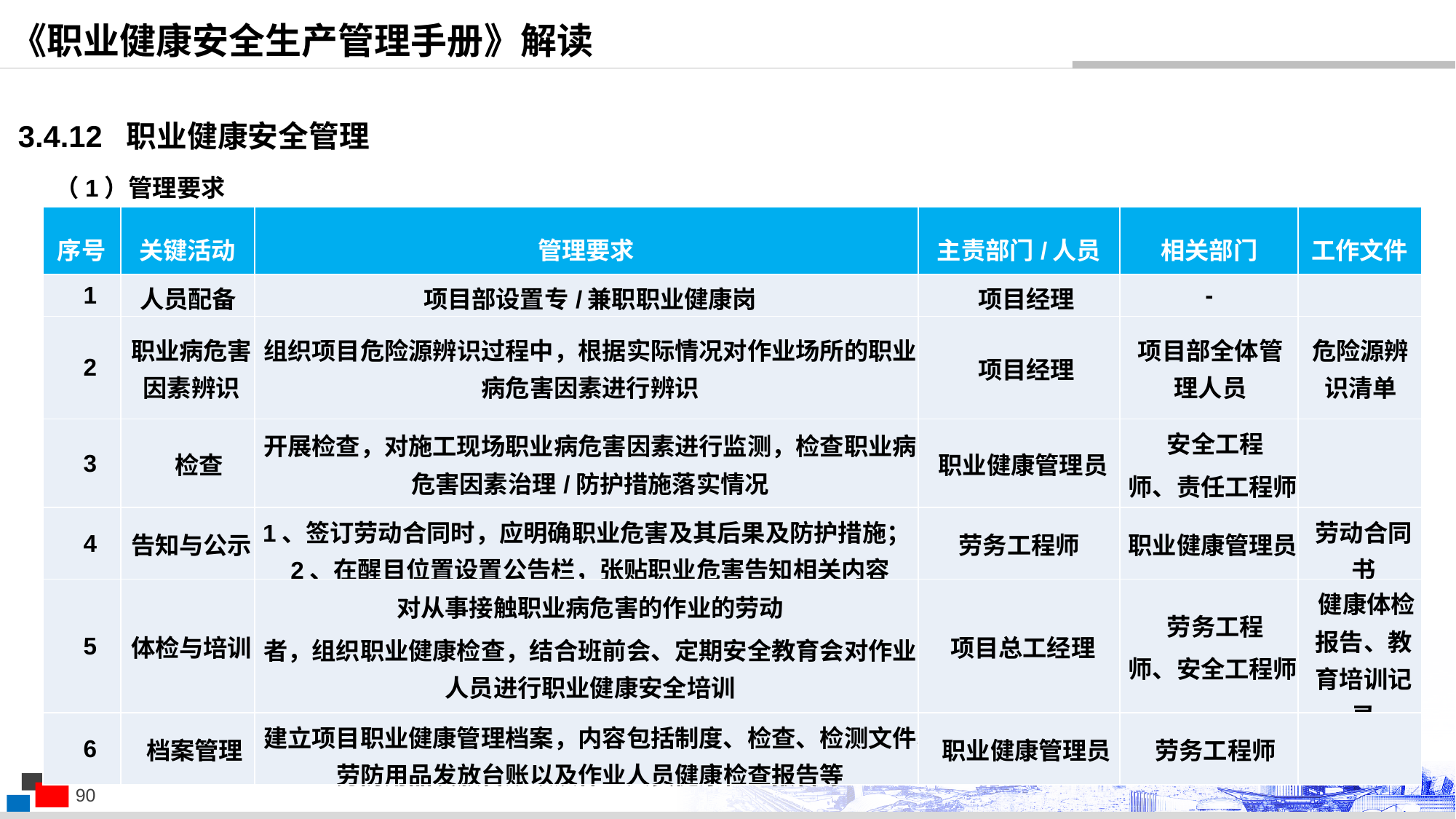

《职业健康安全生产管理手册》解读
3.4.12  职业健康安全管理
（1）管理要求
| 序号 | 关键活动 | 管理要求 | 主责部门/人员 | 相关部门 | 工作文件 |
| --- | --- | --- | --- | --- | --- |
| 1 | 人员配备 | 项目部设置专/兼职职业健康岗 | 项目经理 | - |  |
| 2 | 职业病危害因素辨识 | 组织项目危险源辨识过程中，根据实际情况对作业场所的职业病危害因素进行辨识 | 项目经理 | 项目部全体管理人员 | 危险源辨识清单 |
| 3 | 检查 | 开展检查，对施工现场职业病危害因素进行监测，检查职业病危害因素治理/防护措施落实情况 | 职业健康管理员 | 安全工程 师、责任工程师 |  |
| 4 | 告知与公示 | 1、签订劳动合同时，应明确职业危害及其后果及防护措施；2、在醒目位置设置公告栏，张贴职业危害告知相关内容 | 劳务工程师 | 职业健康管理员 | 劳动合同书 |
| 5 | 体检与培训 | 对从事接触职业病危害的作业的劳动 者，组织职业健康检查，结合班前会、定期安全教育会对作业人员进行职业健康安全培训 | 项目总工经理 | 劳务工程 师、安全工程师 | 健康体检报告、教育培训记录 |
| 6 | 档案管理 | 建立项目职业健康管理档案，内容包括制度、检查、检测文件、劳防用品发放台账以及作业人员健康检查报告等 | 职业健康管理员 | 劳务工程师 |  |